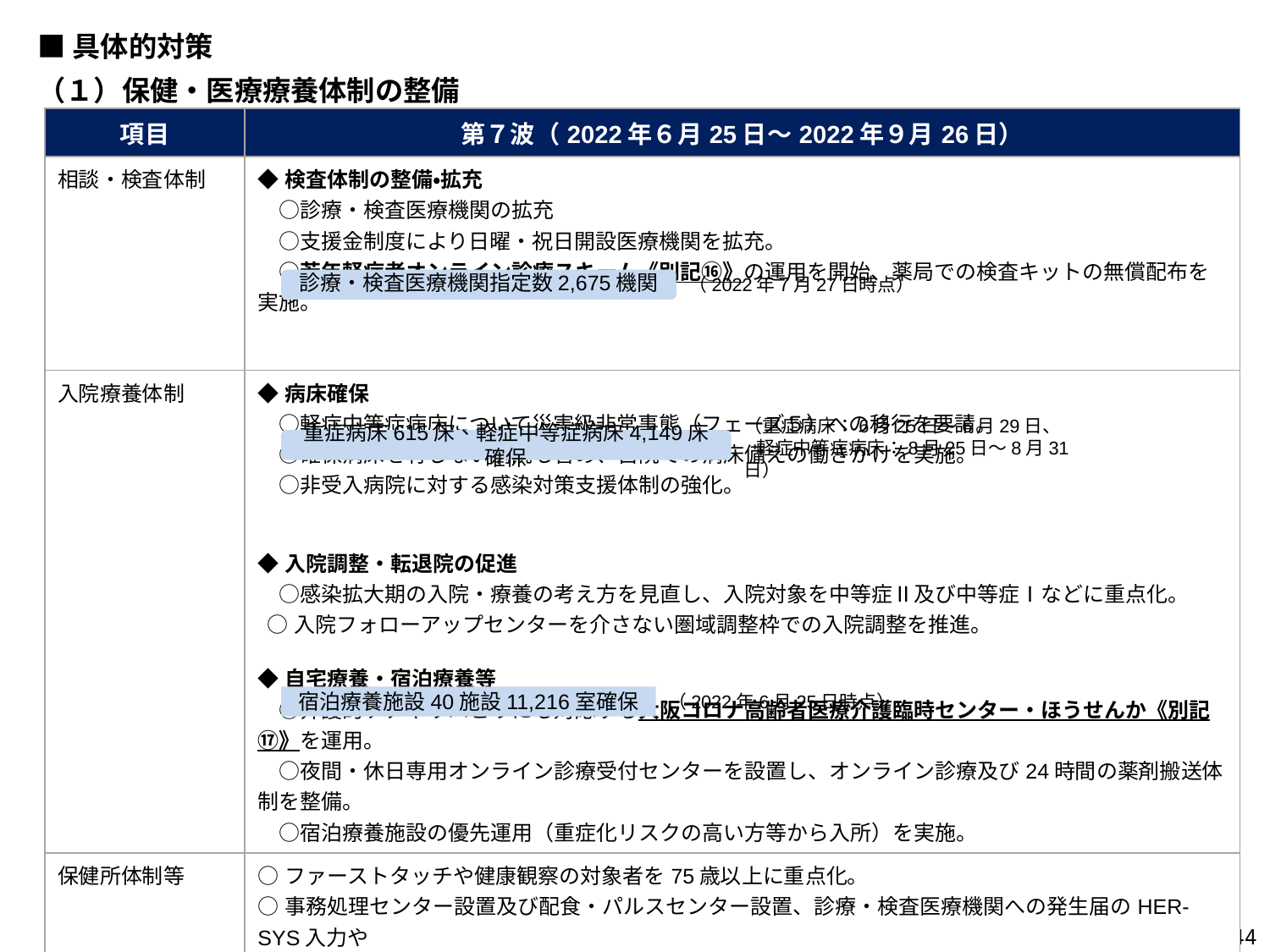

■具体的対策
（１）保健・医療療養体制の整備
| 項目 | 第７波（2022年６月25日～2022年９月26日） |
| --- | --- |
| 相談・検査体制 | ◆検査体制の整備・拡充 　○診療・検査医療機関の拡充 　○支援金制度により日曜・祝日開設医療機関を拡充。 　○若年軽症者オンライン診療スキーム《別記⑯》の運用を開始、薬局での検査キットの無償配布を実施。 |
| 入院療養体制 | ◆病床確保 　○軽症中等症病床について災害級非常事態（フェーズ５）への移行を要請。 　○確保病床を有しない病院も含め、自院での病床備えの働きかけを実施。 　○非受入病院に対する感染対策支援体制の強化。 ◆入院調整・転退院の促進 　○感染拡大期の入院・療養の考え方を見直し、入院対象を中等症Ⅱ及び中等症Ⅰなどに重点化。 ○入院フォローアップセンターを介さない圏域調整枠での入院調整を推進。 ◆自宅療養・宿泊療養等 　○介護的ケアやリハビリにも対応する大阪コロナ高齢者医療介護臨時センター・ほうせんか《別記⑰》を運用。 　○夜間・休日専用オンライン診療受付センターを設置し、オンライン診療及び24時間の薬剤搬送体制を整備。 　○宿泊療養施設の優先運用（重症化リスクの高い方等から入所）を実施。 |
| 保健所体制等 | ○ファーストタッチや健康観察の対象者を75歳以上に重点化。 ○事務処理センター設置及び配食・パルスセンター設置、診療・検査医療機関への発生届のHER-SYS入力や 健康観察の委託を継続。 |
| クラスター対策 | 〇高齢者施設に対する医療・療養体制等の強化（第六波の取組みを継続） |
| ワクチン | ○小児接種の努力義務適用を踏まえた広報・啓発の強化。 ○オミクロン株対応ワクチンの接種体制を構築。 |
（2022年７月27日時点）
診療・検査医療機関指定数2,675機関
（重症病床：6月25日～6月29日、
  軽症中等症病床：8月25日～8月31日）
重症病床615床、軽症中等症病床4,149床確保
宿泊療養施設40施設11,216室確保
（2022年6月25日時点）
44